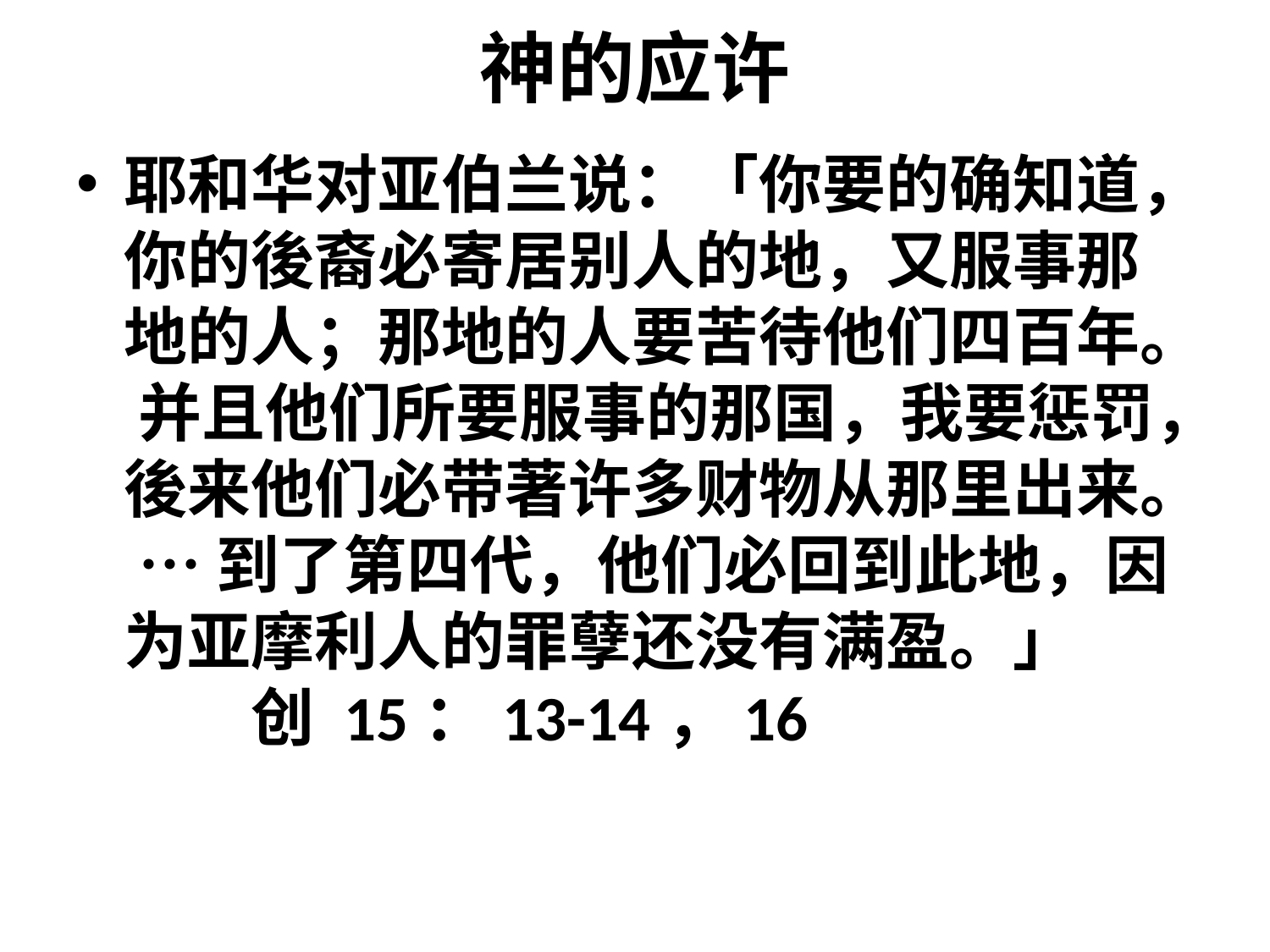

# 神的应许
耶和华对亚伯兰说：「你要的确知道，你的後裔必寄居别人的地，又服事那地的人；那地的人要苦待他们四百年。 并且他们所要服事的那国，我要惩罚，後来他们必带著许多财物从那里出来。 … 到了第四代，他们必回到此地，因为亚摩利人的罪孽还没有满盈。」		创 15：13-14，16